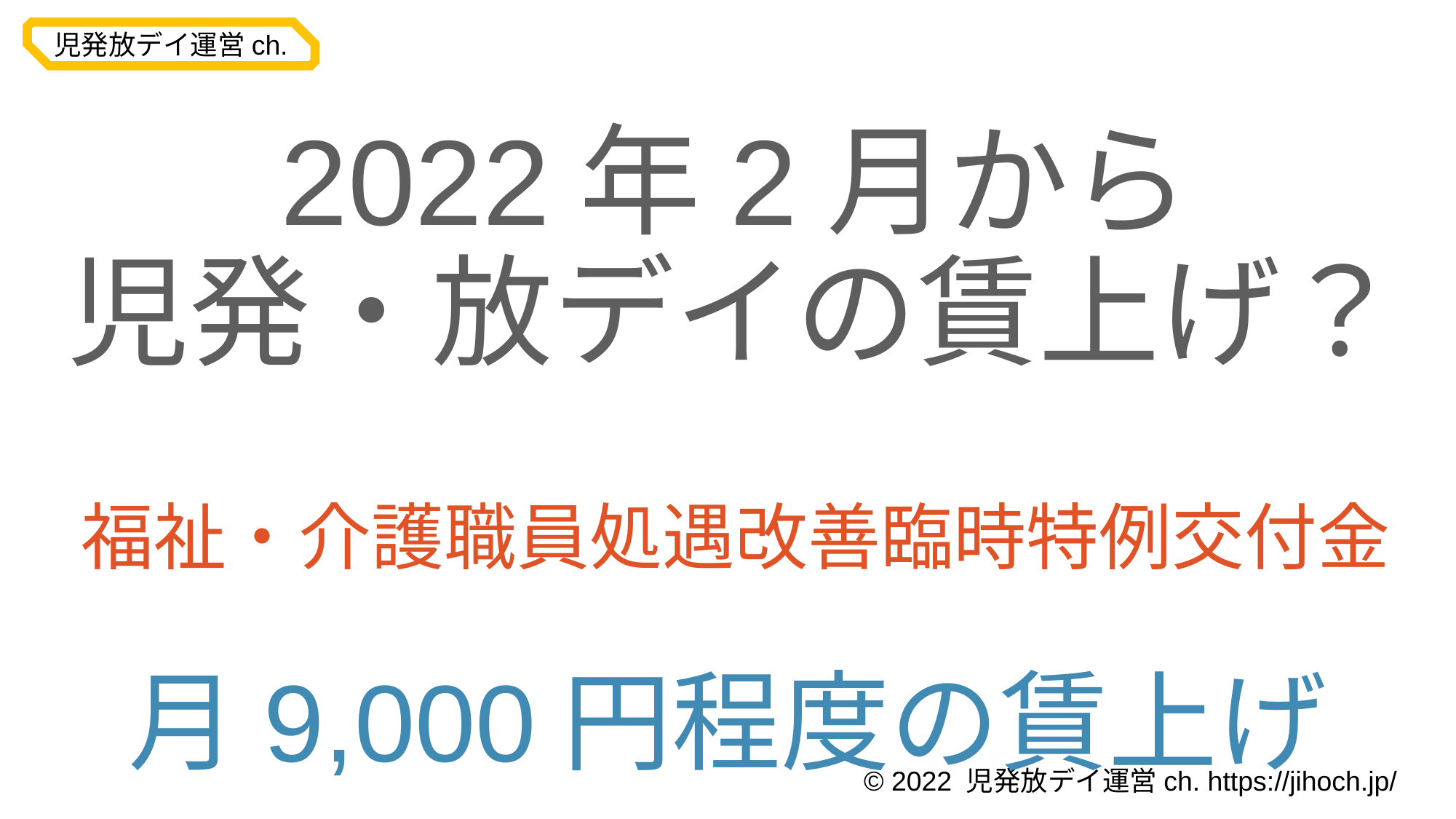

# 2022年2月から 児発・放デイの賃上げ？ 福祉・介護職員処遇改善臨時特例交付金
月9,000円程度の賃上げ